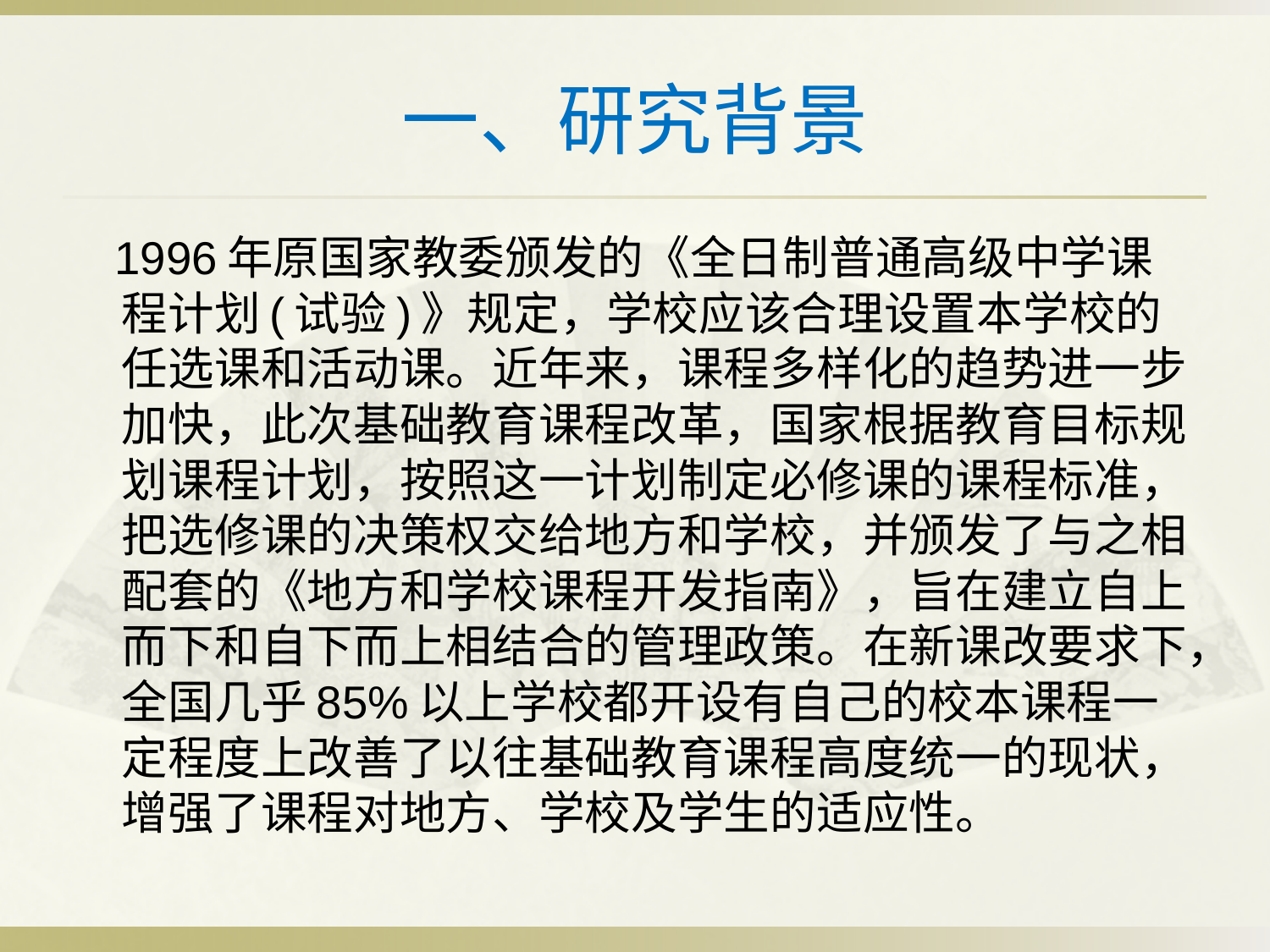

# 一、研究背景
   1996年原国家教委颁发的《全日制普通高级中学课程计划(试验)》规定，学校应该合理设置本学校的任选课和活动课。近年来，课程多样化的趋势进一步加快，此次基础教育课程改革，国家根据教育目标规划课程计划，按照这一计划制定必修课的课程标准，把选修课的决策权交给地方和学校，并颁发了与之相配套的《地方和学校课程开发指南》，旨在建立自上而下和自下而上相结合的管理政策。在新课改要求下，全国几乎85%以上学校都开设有自己的校本课程一定程度上改善了以往基础教育课程高度统一的现状，增强了课程对地方、学校及学生的适应性。